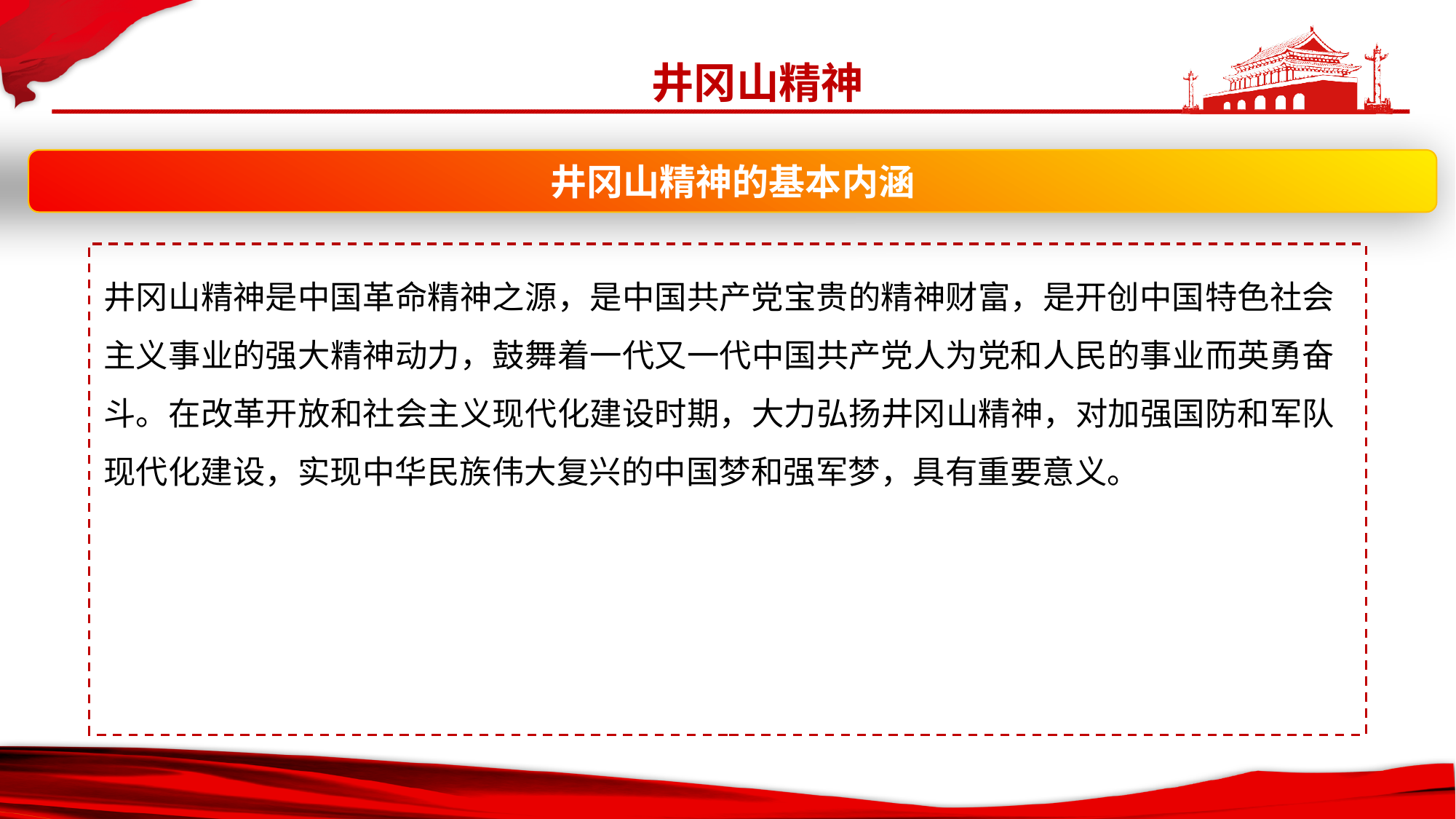

井冈山精神

井冈山精神的基本内涵

井冈山精神是中国革命精神之源，是中国共产党宝贵的精神财富，是开创中国特色社会主义事业的强大精神动力，鼓舞着一代又一代中国共产党人为党和人民的事业而英勇奋斗。在改革开放和社会主义现代化建设时期，大力弘扬井冈山精神，对加强国防和军队现代化建设，实现中华民族伟大复兴的中国梦和强军梦，具有重要意义。